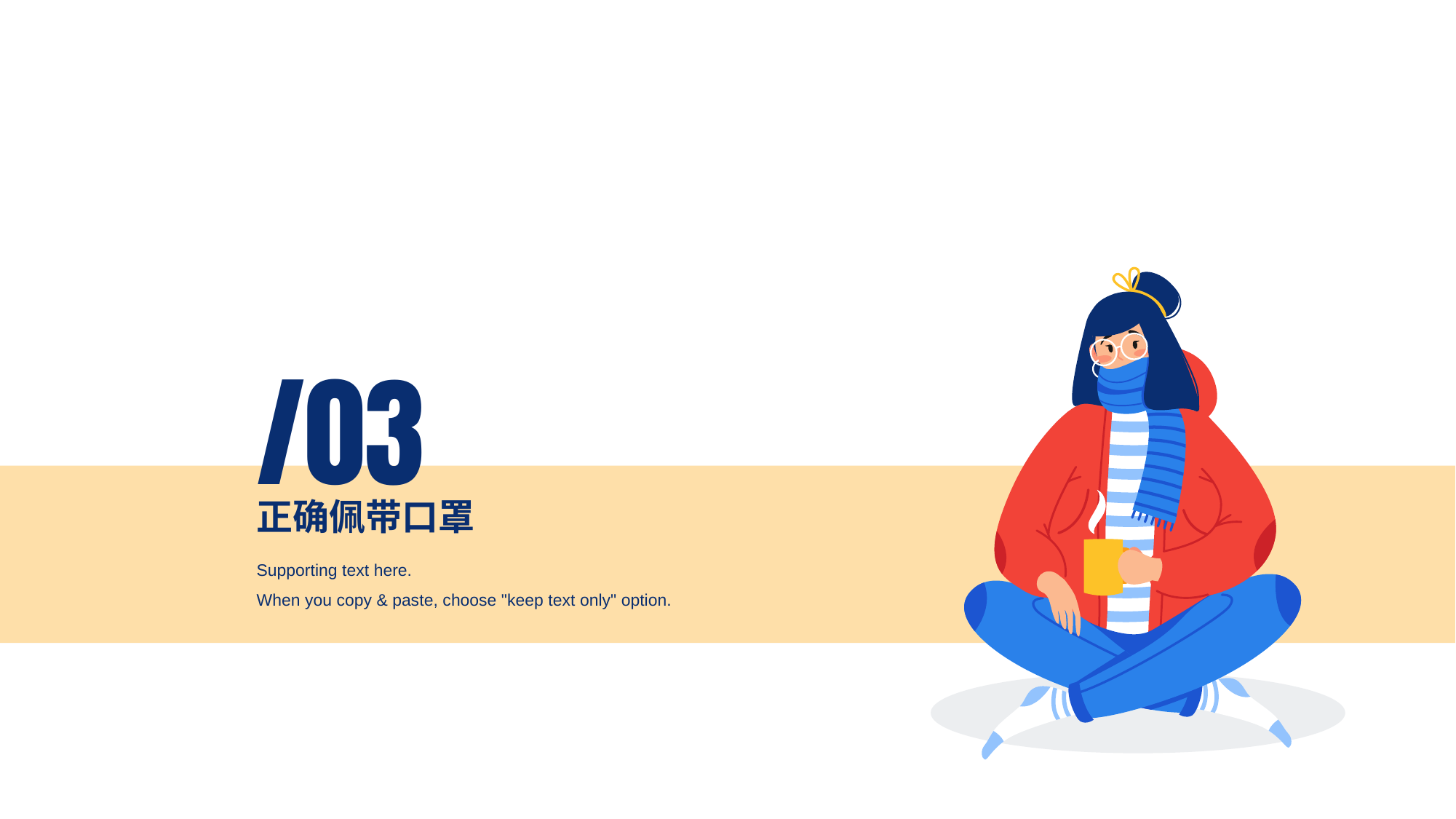

/03
# 正确佩带口罩
Supporting text here.
When you copy & paste, choose "keep text only" option.